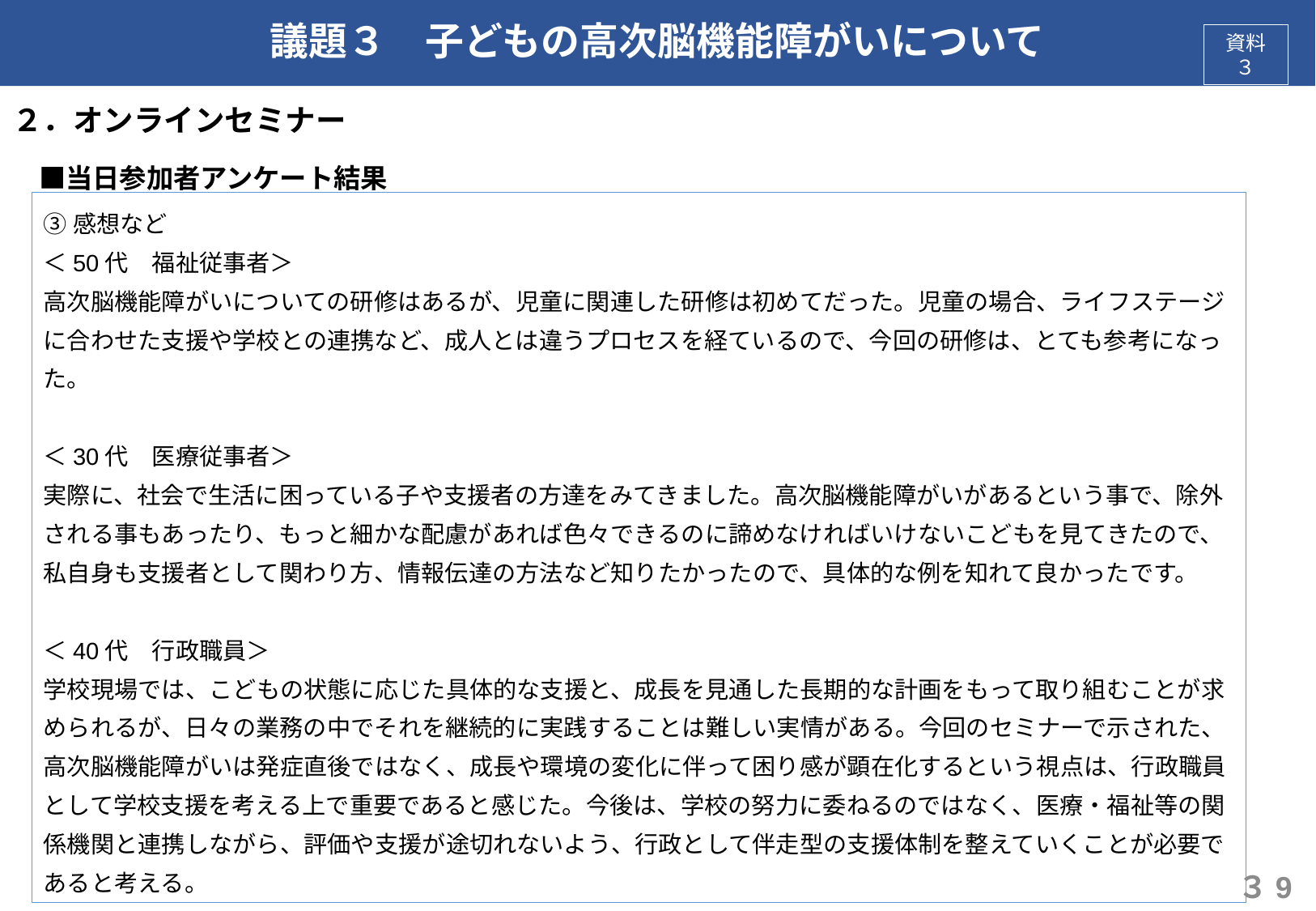

# 議題３　子どもの高次脳機能障がいについて
資料３
２．オンラインセミナー
　■当日参加者アンケート結果
③感想など
＜50代　福祉従事者＞
高次脳機能障がいについての研修はあるが、児童に関連した研修は初めてだった。児童の場合、ライフステージに合わせた支援や学校との連携など、成人とは違うプロセスを経ているので、今回の研修は、とても参考になった。

＜30代　医療従事者＞
実際に、社会で生活に困っている子や支援者の方達をみてきました。高次脳機能障がいがあるという事で、除外される事もあったり、もっと細かな配慮があれば色々できるのに諦めなければいけないこどもを見てきたので、私自身も支援者として関わり方、情報伝達の方法など知りたかったので、具体的な例を知れて良かったです。

＜40代　行政職員＞
学校現場では、こどもの状態に応じた具体的な支援と、成長を見通した長期的な計画をもって取り組むことが求められるが、日々の業務の中でそれを継続的に実践することは難しい実情がある。今回のセミナーで示された、高次脳機能障がいは発症直後ではなく、成長や環境の変化に伴って困り感が顕在化するという視点は、行政職員として学校支援を考える上で重要であると感じた。今後は、学校の努力に委ねるのではなく、医療・福祉等の関係機関と連携しながら、評価や支援が途切れないよう、行政として伴走型の支援体制を整えていくことが必要であると考える。
３9